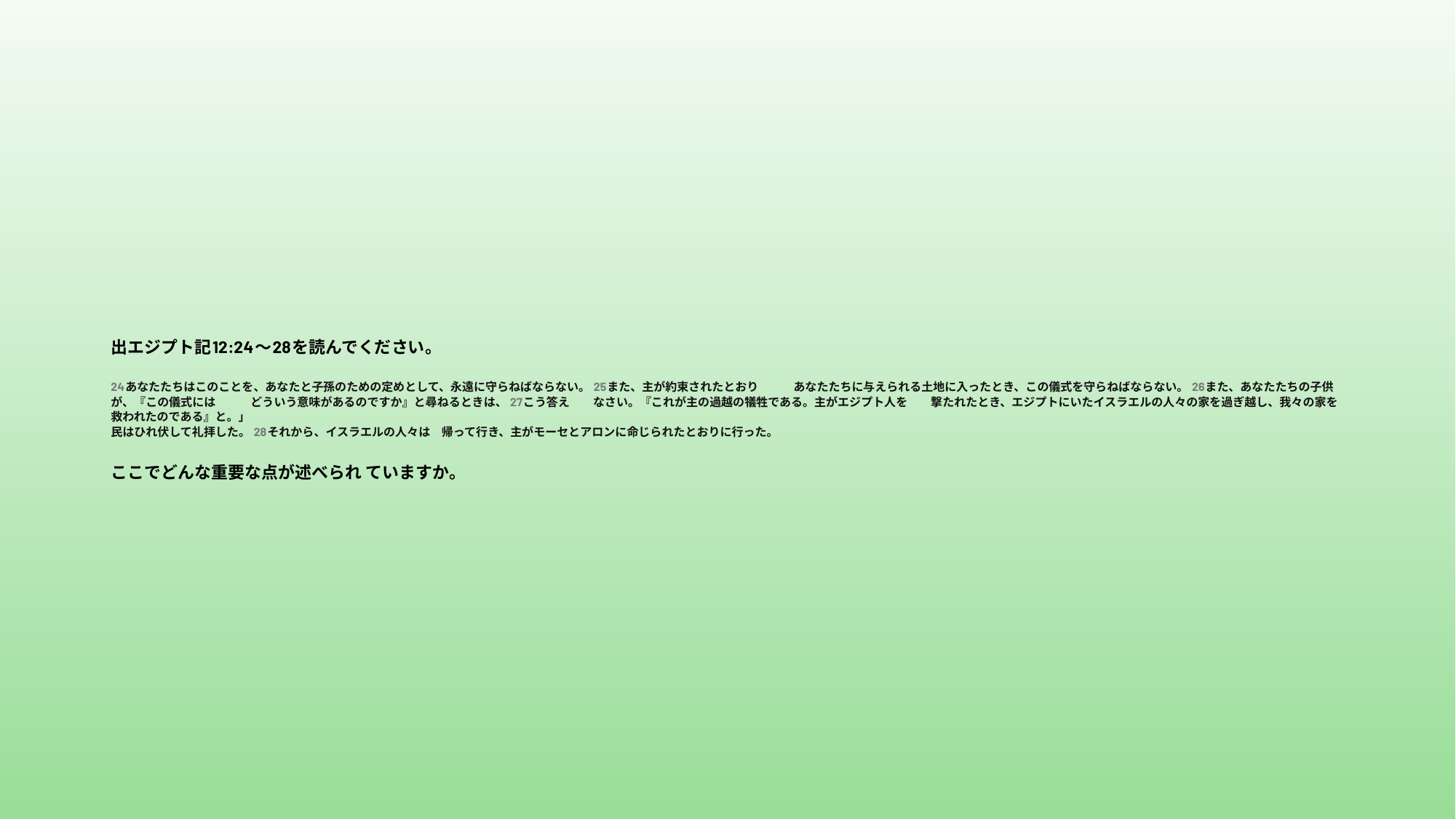

# 出エジプト記12:24～28を読んでください。 24あなたたちはこのことを、あなたと子孫のための定めとして、永遠に守らねばならない。 25また、主が約束されたとおり　　　あなたたちに与えられる土地に入ったとき、この儀式を守らねばならない。 26また、あなたたちの子供が、『この儀式には　　　どういう意味があるのですか』と尋ねるときは、 27こう答え　　なさい。『これが主の過越の犠牲である。主がエジプト人を　　撃たれたとき、エジプトにいたイスラエルの人々の家を過ぎ越し、我々の家を救われたのである』と。」 民はひれ伏して礼拝した。 28それから、イスラエルの人々は　帰って行き、主がモーセとアロンに命じられたとおりに行った。 ここでどんな重要な点が述べられ ていますか。